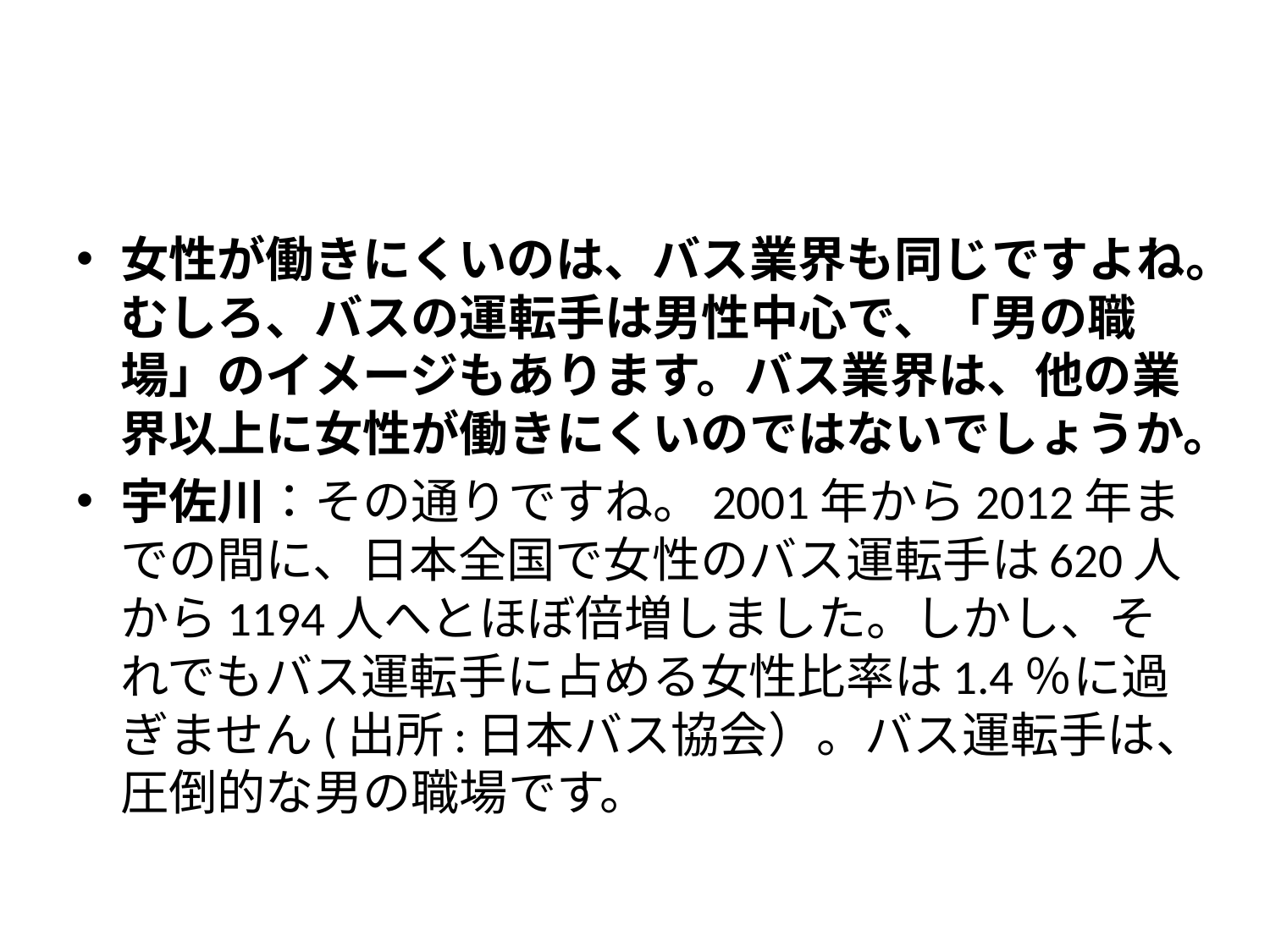

#
女性が働きにくいのは、バス業界も同じですよね。むしろ、バスの運転手は男性中心で、「男の職場」のイメージもあります。バス業界は、他の業界以上に女性が働きにくいのではないでしょうか。
宇佐川：その通りですね。2001年から2012年までの間に、日本全国で女性のバス運転手は620人から1194人へとほぼ倍増しました。しかし、それでもバス運転手に占める女性比率は1.4％に過ぎません(出所:日本バス協会）。バス運転手は、圧倒的な男の職場です。